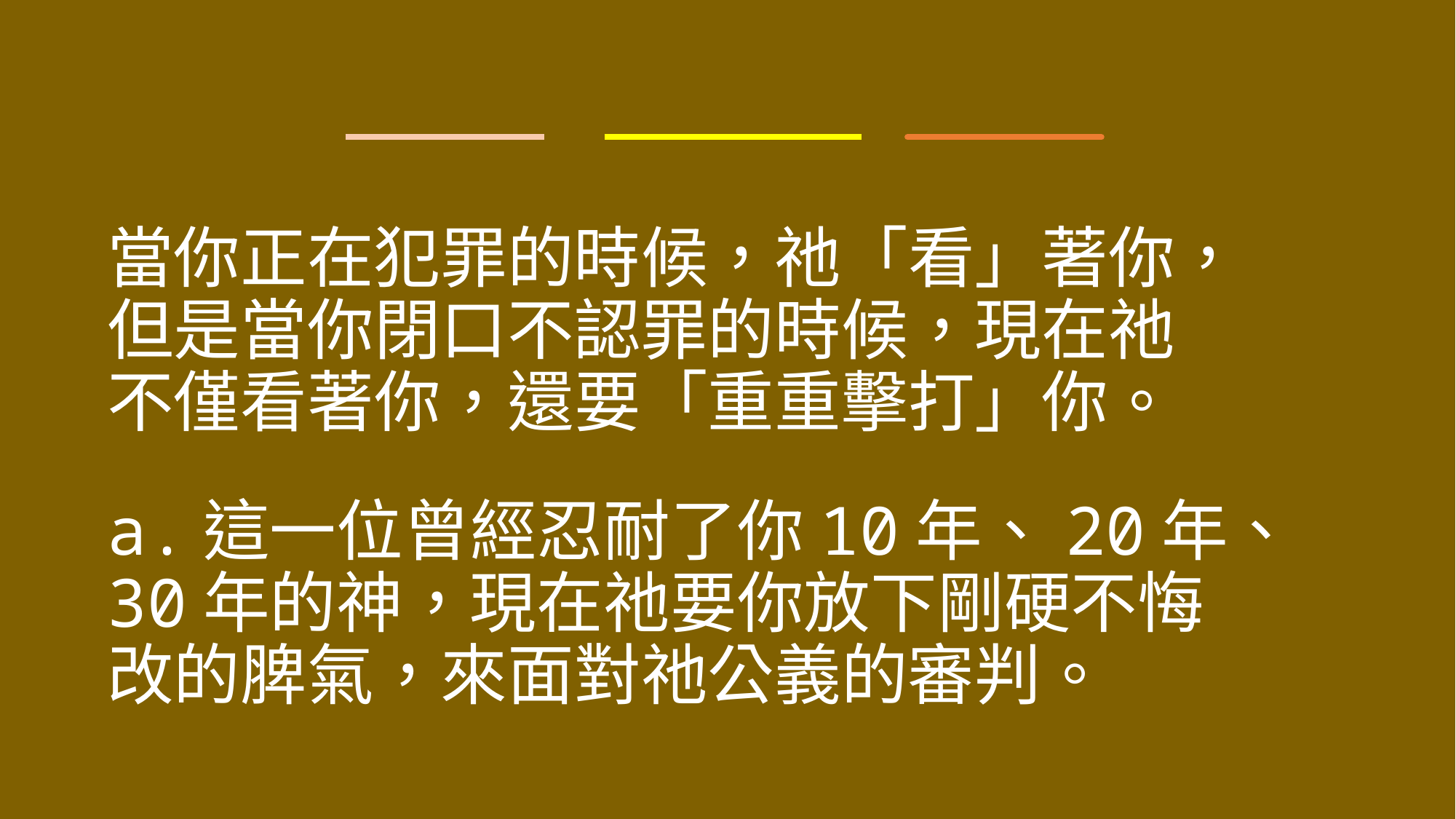

當你正在犯罪的時候，祂「看」著你，但是當你閉口不認罪的時候，現在祂不僅看著你，還要「重重擊打」你。

a.這一位曾經忍耐了你10年、20年、30年的神，現在祂要你放下剛硬不悔改的脾氣，來面對祂公義的審判。